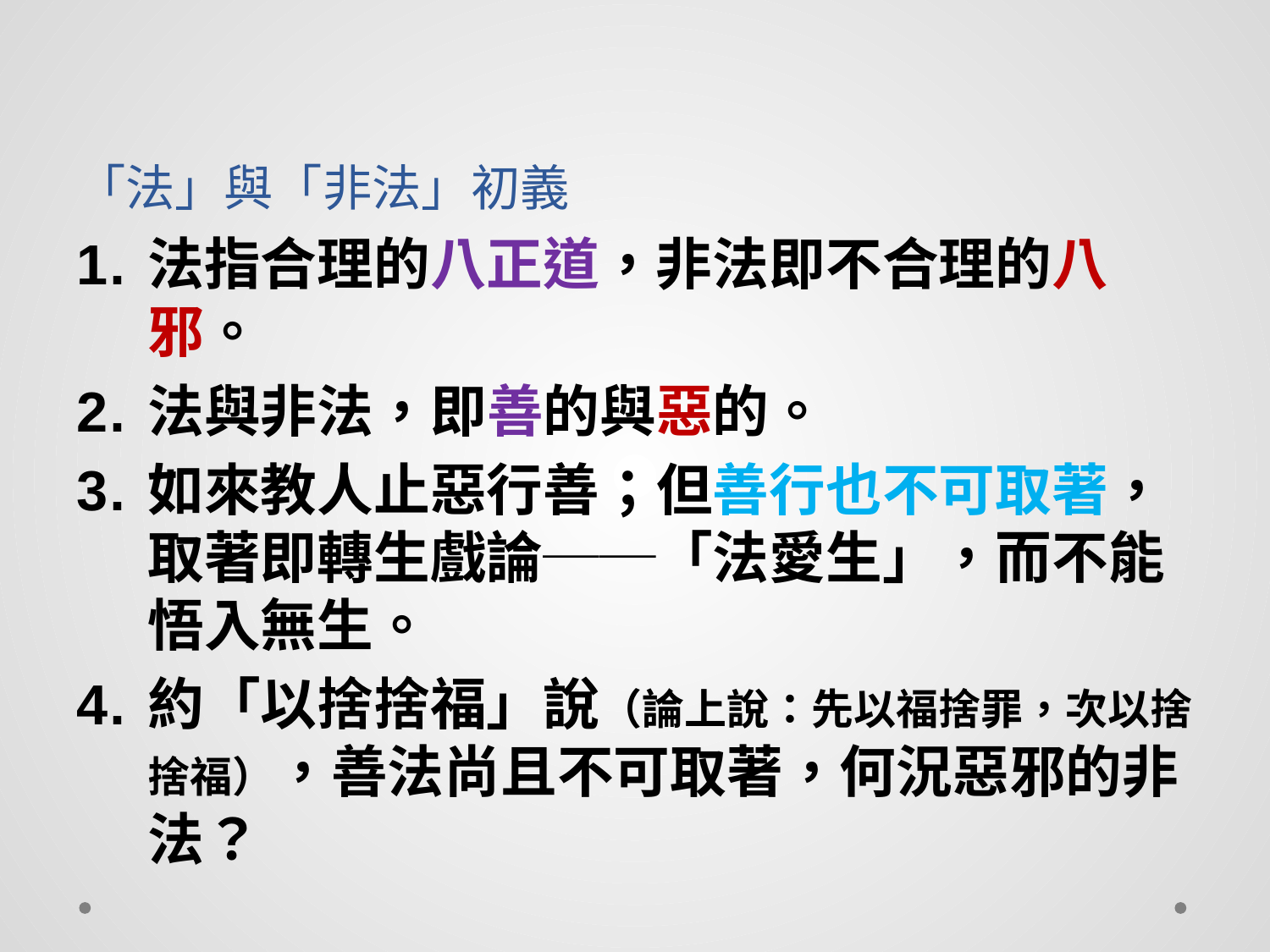

# 「法」與「非法」初義
法指合理的八正道，非法即不合理的八邪。
法與非法，即善的與惡的。
如來教人止惡行善；但善行也不可取著，取著即轉生戲論──「法愛生」，而不能悟入無生。
約「以捨捨福」說（論上說：先以福捨罪，次以捨捨福），善法尚且不可取著，何況惡邪的非法？